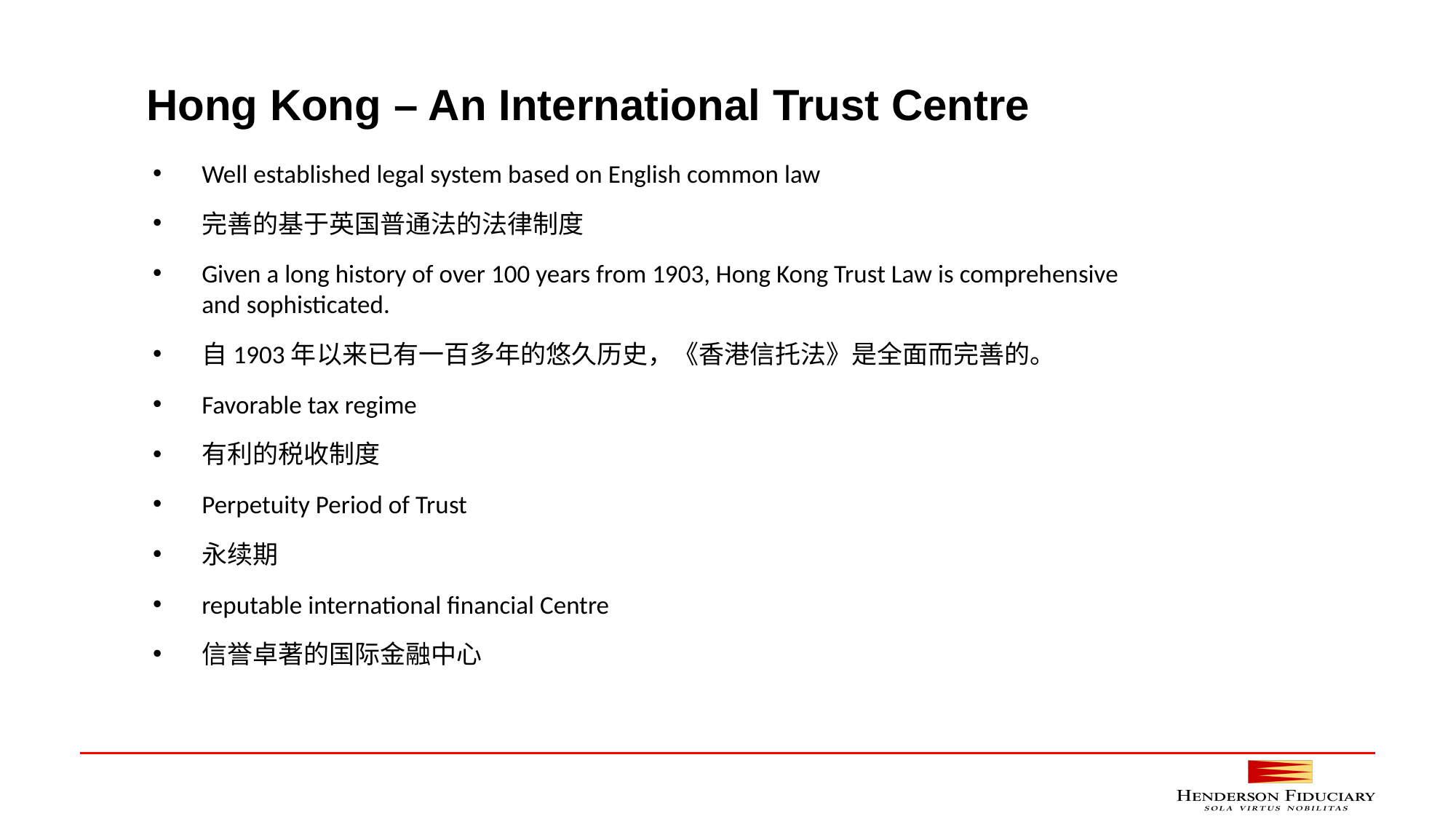

Hong Kong – An International Trust Centre
Well established legal system based on English common law
完善的基于英国普通法的法律制度
Given a long history of over 100 years from 1903, Hong Kong Trust Law is comprehensive and sophisticated.
自1903年以来已有一百多年的悠久历史，《香港信托法》是全面而完善的。
Favorable tax regime
有利的税收制度
Perpetuity Period of Trust
永续期
reputable international financial Centre
信誉卓著的国际金融中心